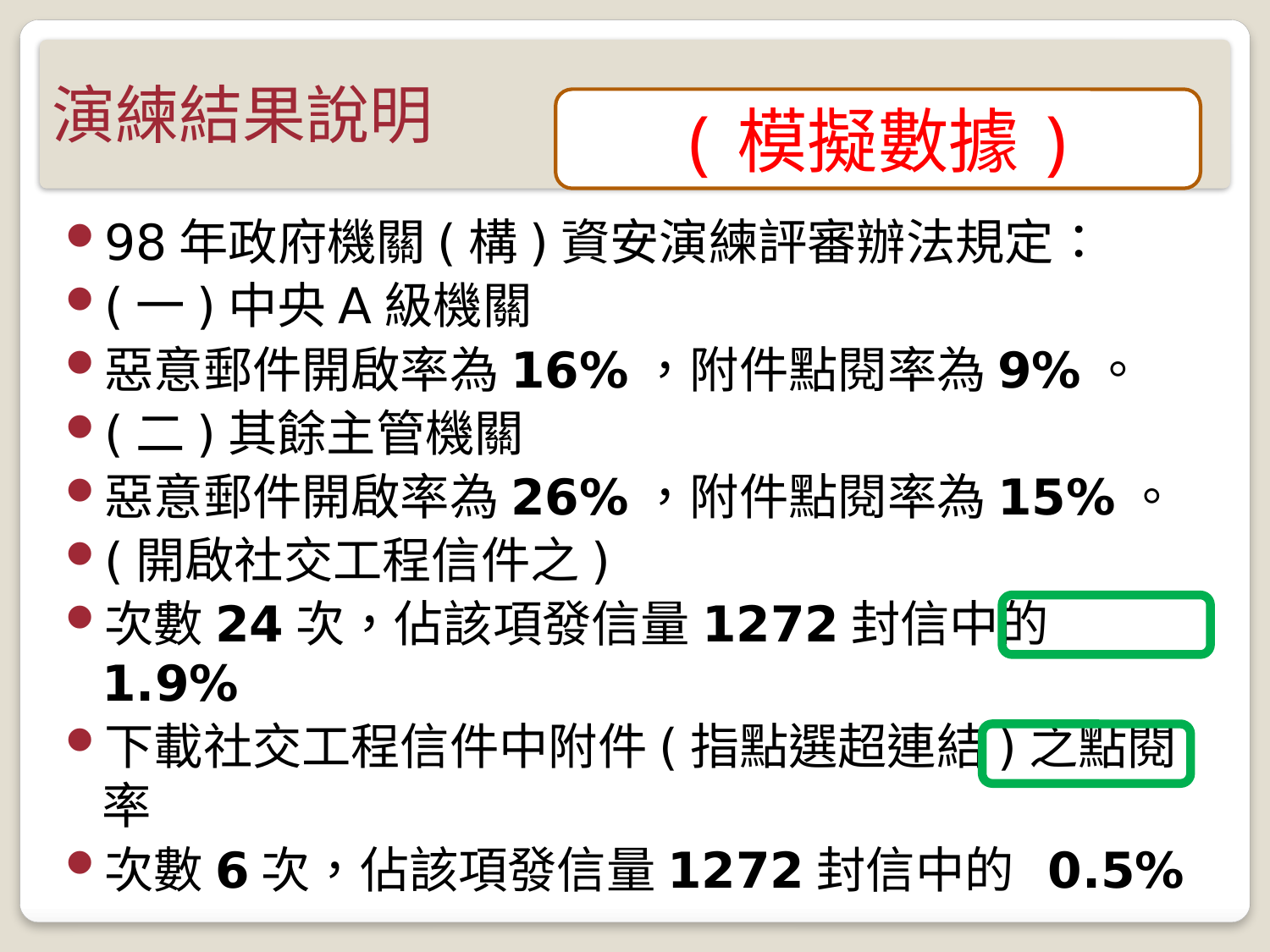

# 演練結果說明
(模擬數據)
98年政府機關(構)資安演練評審辦法規定：
(一)中央A級機關
惡意郵件開啟率為16%，附件點閱率為9%。
(二)其餘主管機關
惡意郵件開啟率為26%，附件點閱率為15%。
(開啟社交工程信件之)
次數24次，佔該項發信量1272封信中的  1.9%
下載社交工程信件中附件(指點選超連結)之點閱率
次數6次，佔該項發信量1272封信中的  0.5%